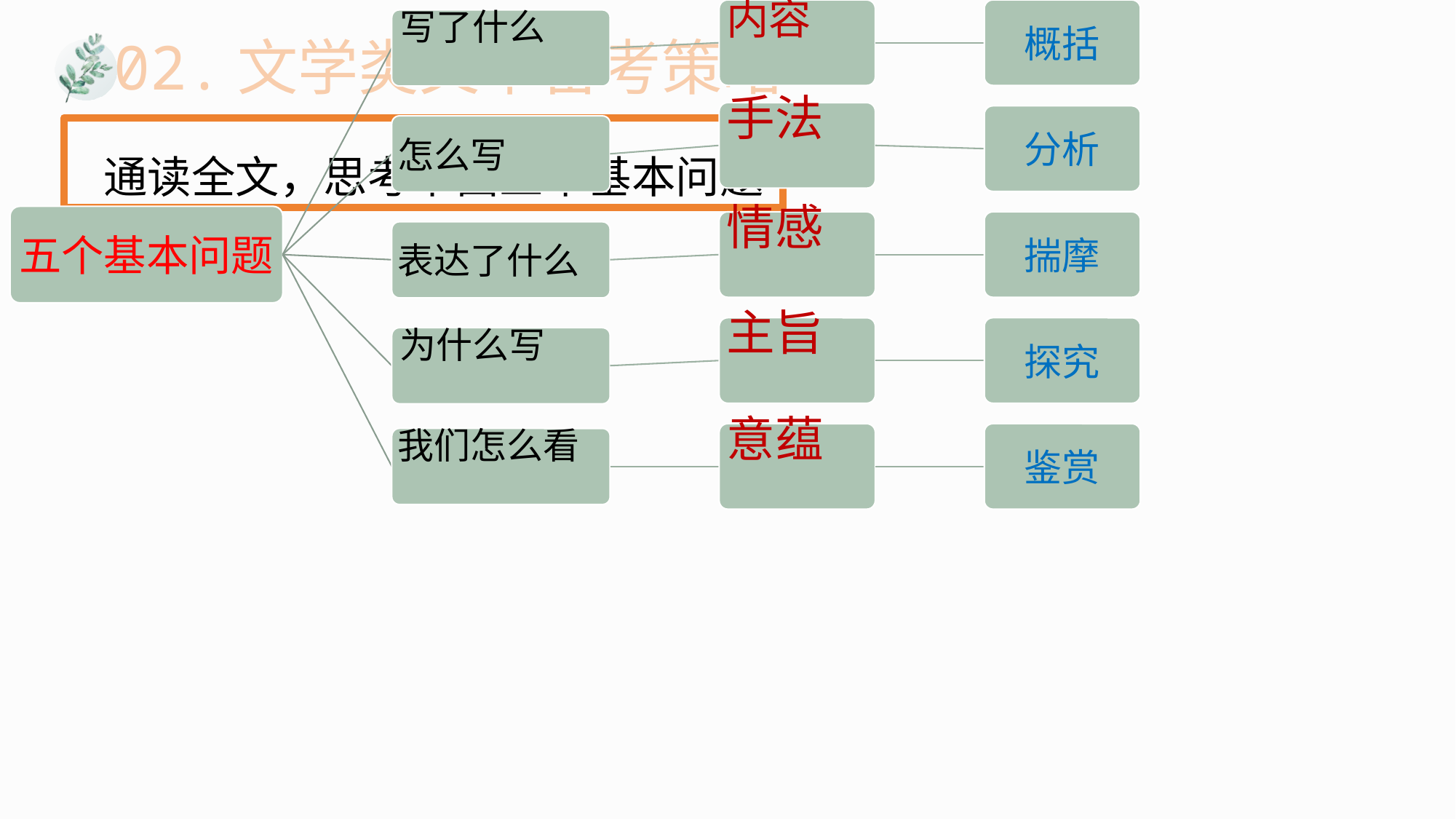

# 02.文学类文本备考策略
 通读全文，思考下面五个基本问题
五个基本问题

写了什么

内容

概括

怎么写

手法

分析

表达了什么

情感

揣摩

为什么写

主旨

探究

我们怎么看

意蕴

鉴赏